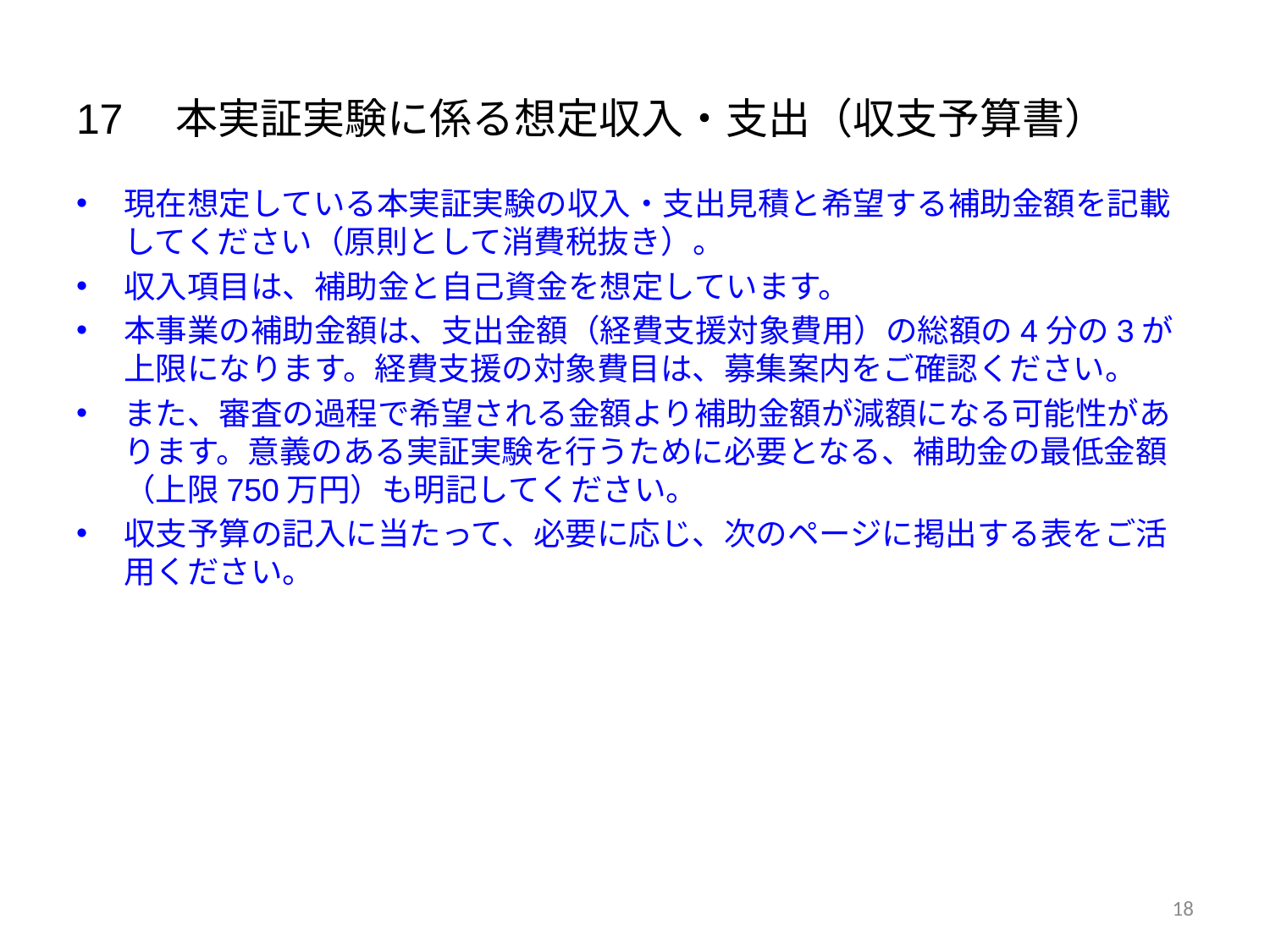

# 17　本実証実験に係る想定収入・支出（収支予算書）
現在想定している本実証実験の収入・支出見積と希望する補助金額を記載してください（原則として消費税抜き）。
収入項目は、補助金と自己資金を想定しています。
本事業の補助金額は、支出金額（経費支援対象費用）の総額の4分の3が上限になります。経費支援の対象費目は、募集案内をご確認ください。
また、審査の過程で希望される金額より補助金額が減額になる可能性があります。意義のある実証実験を行うために必要となる、補助金の最低金額（上限750万円）も明記してください。
収支予算の記入に当たって、必要に応じ、次のページに掲出する表をご活用ください。
18